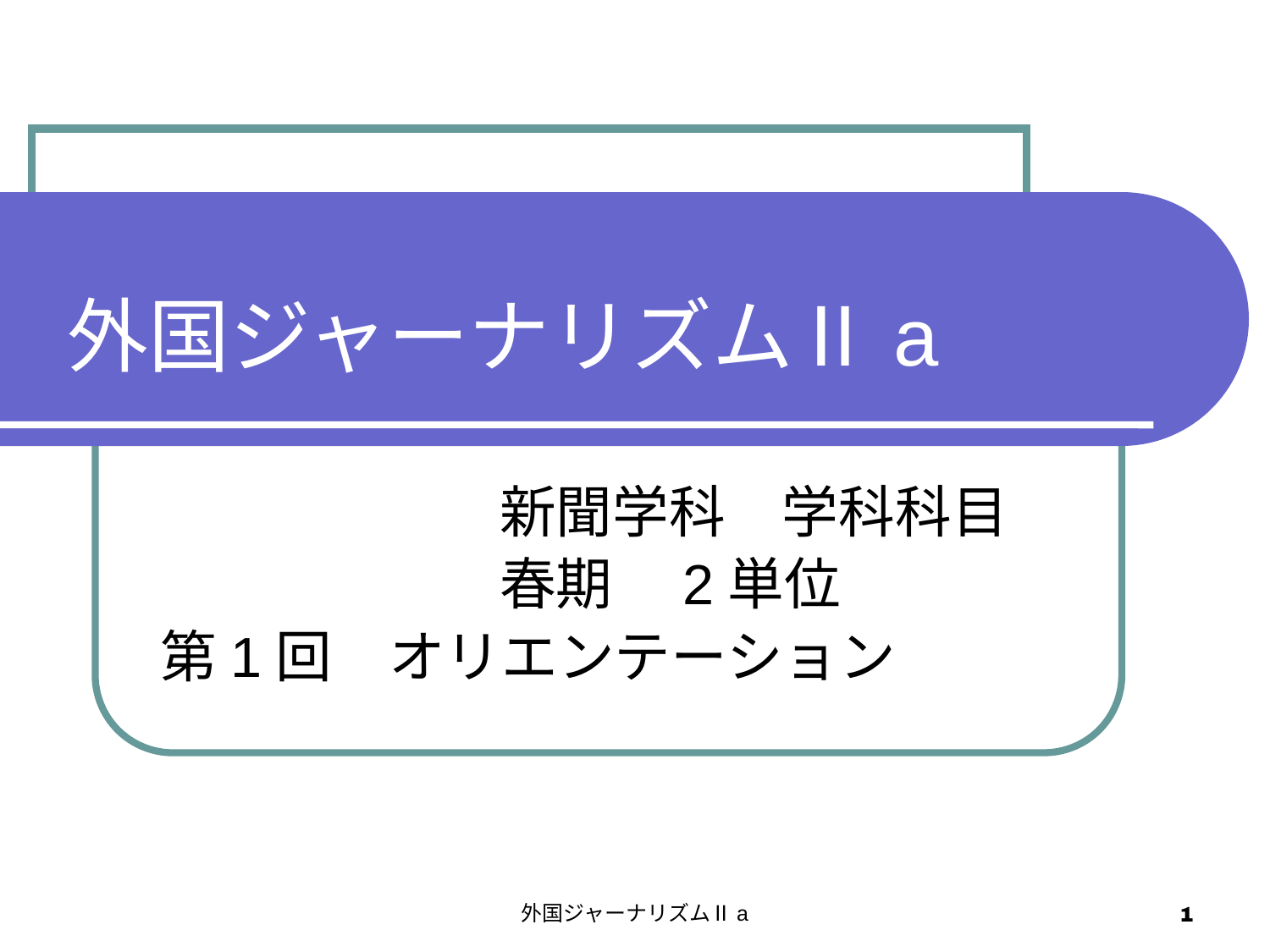

# 外国ジャーナリズムⅡa
　　　　　　新聞学科　学科科目
　　　　　　春期　2単位
第1回　オリエンテーション
1
外国ジャーナリズムⅡa